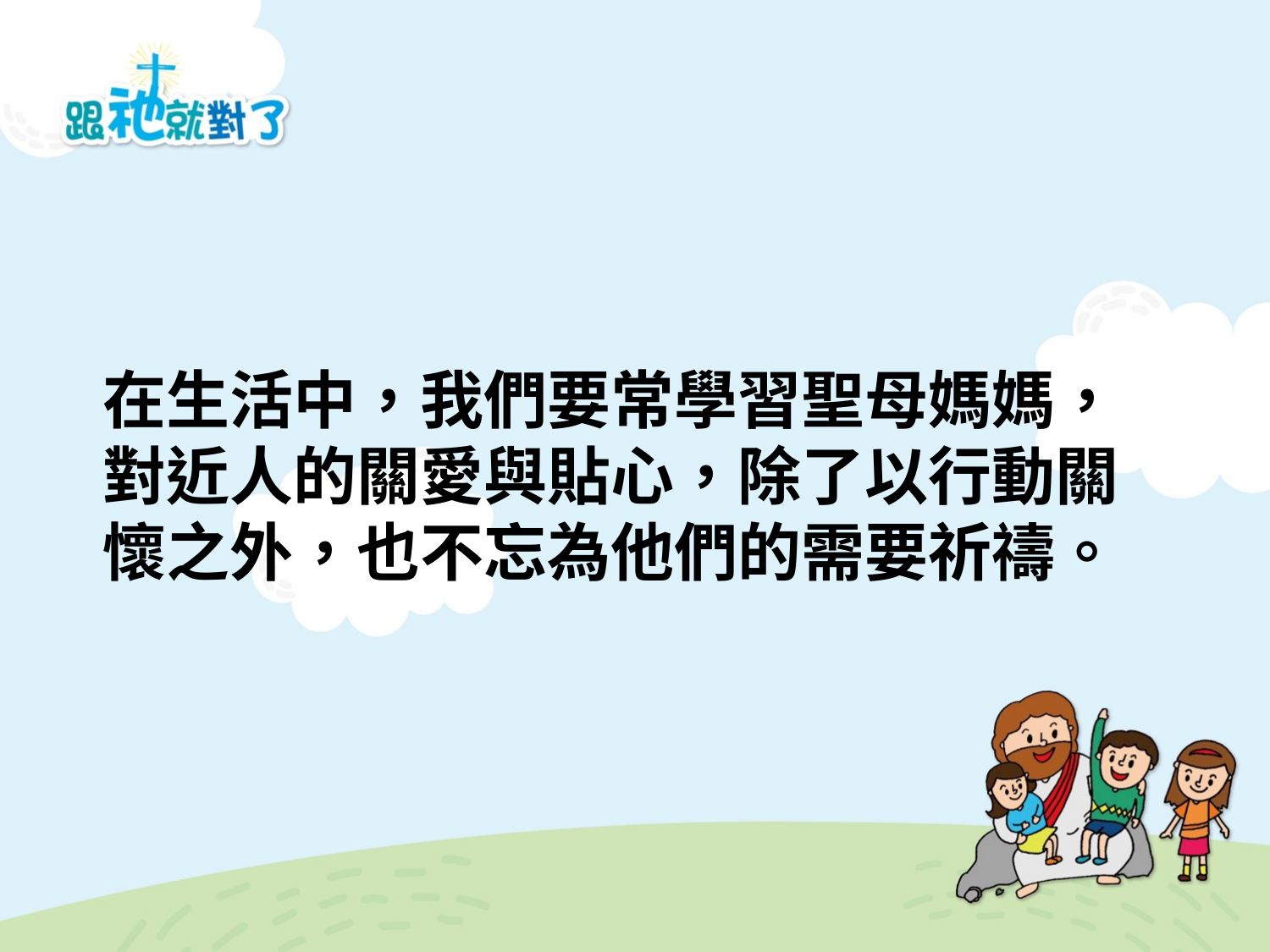

在生活中，我們要常學習聖母媽媽，對近人的關愛與貼心，除了以行動關懷之外，也不忘為他們的需要祈禱。